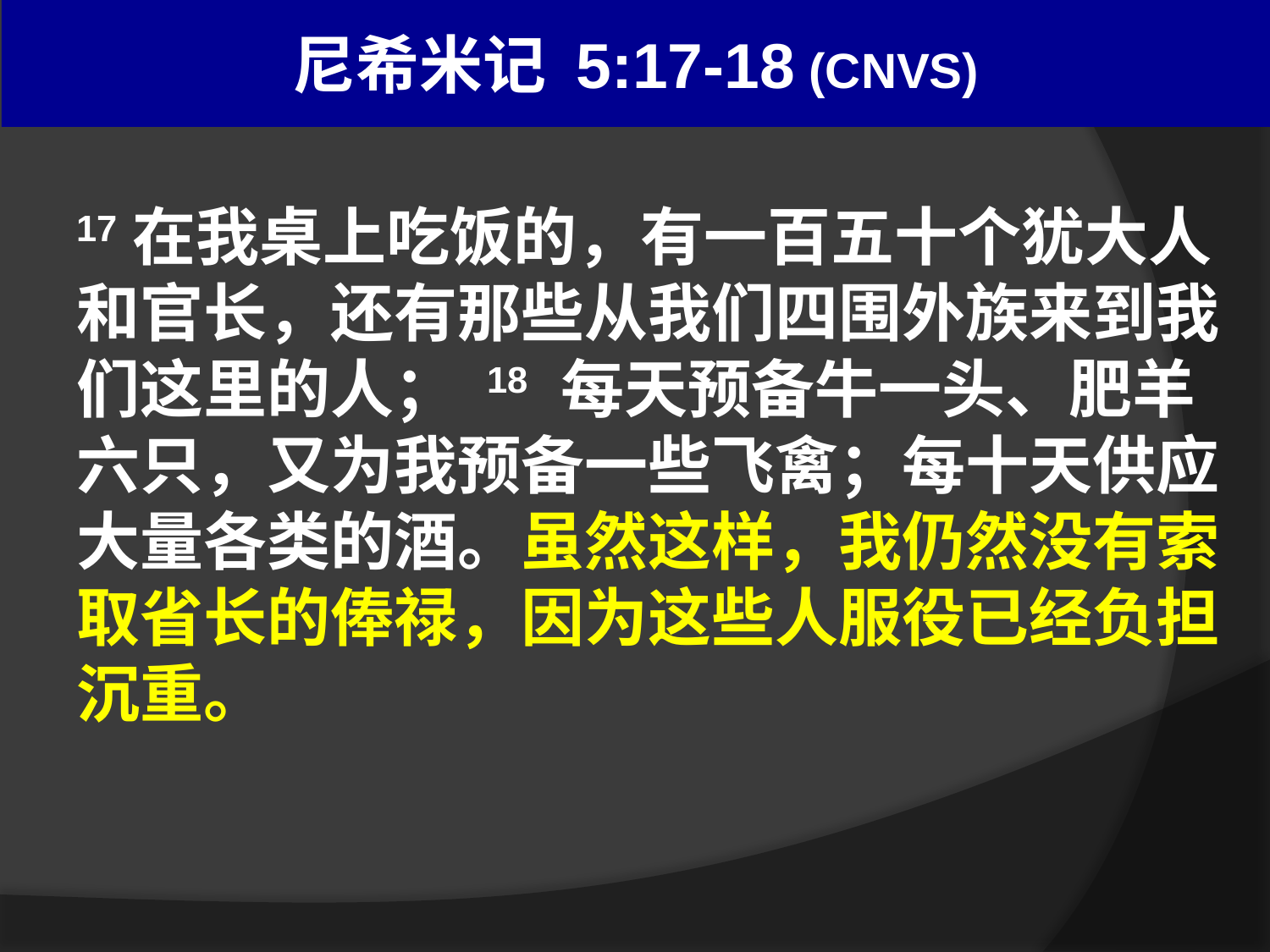

# 尼希米记 5:17-18 (CNVS)
17在我桌上吃饭的，有一百五十个犹大人和官长，还有那些从我们四围外族来到我们这里的人； 18 每天预备牛一头、肥羊六只，又为我预备一些飞禽；每十天供应大量各类的酒。虽然这样，我仍然没有索取省长的俸禄，因为这些人服役已经负担沉重。